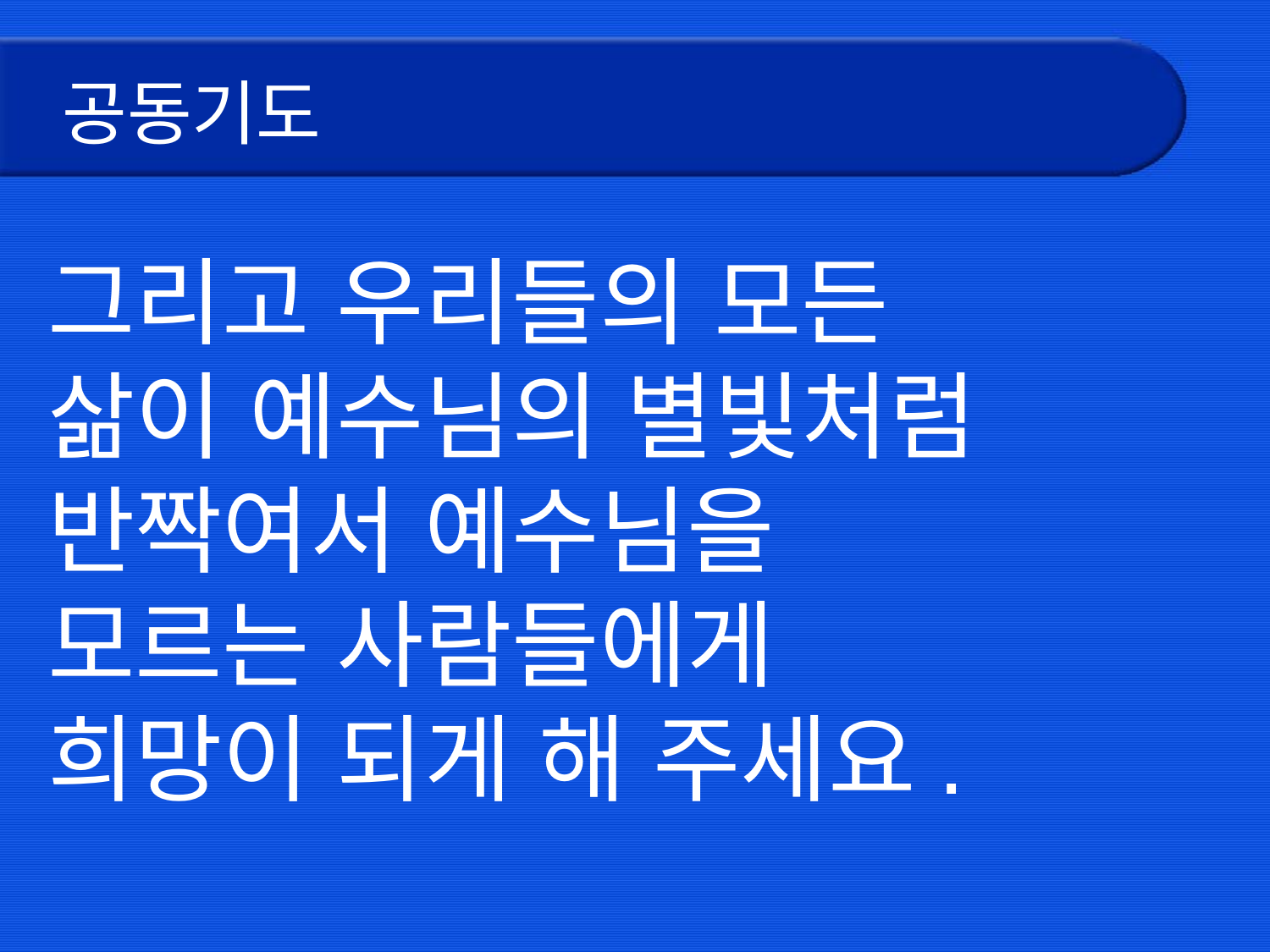

# 공동기도

그리고 우리들의 모든
삶이 예수님의 별빛처럼
반짝여서 예수님을
모르는 사람들에게
희망이 되게 해 주세요.